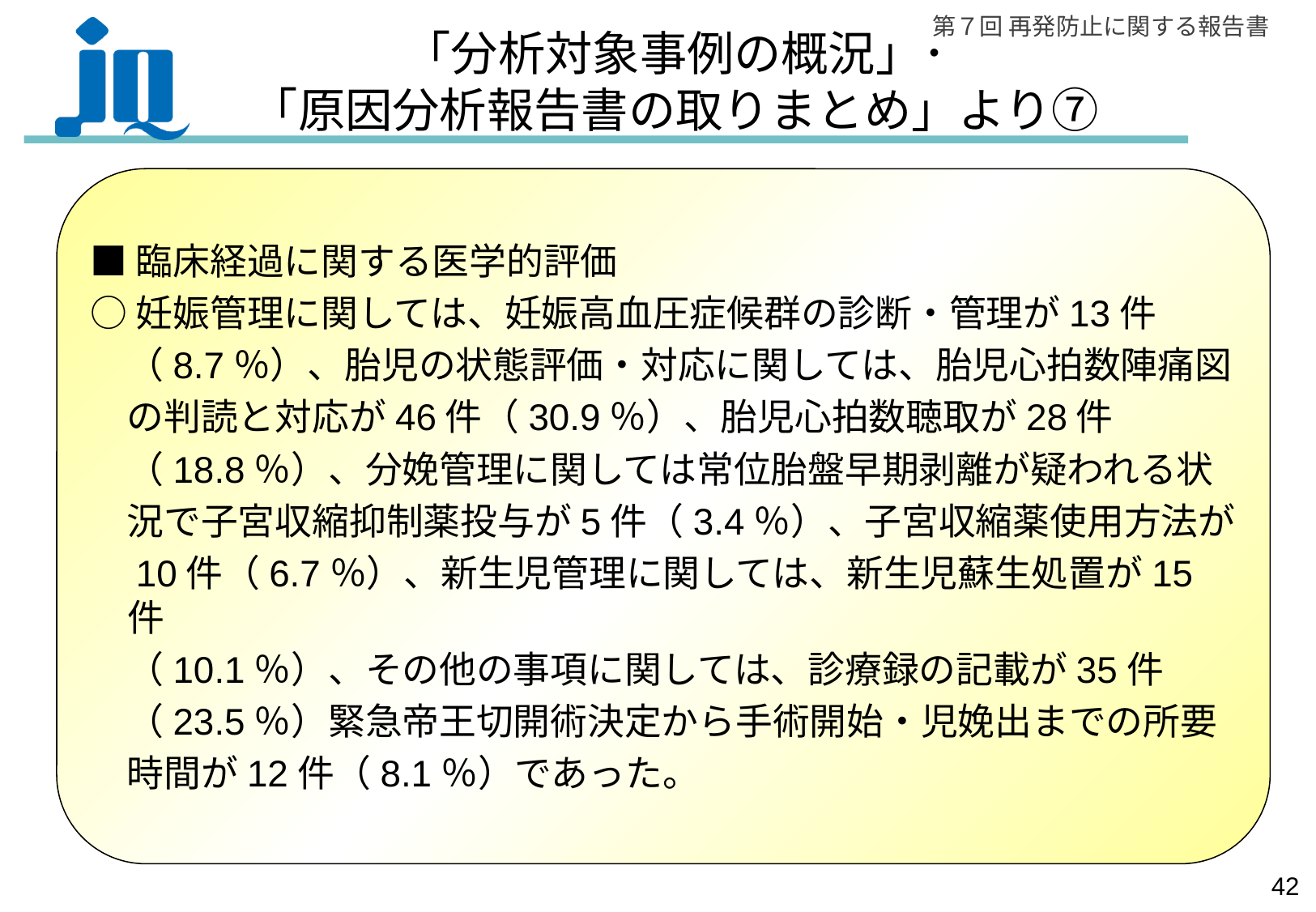

# 「分析対象事例の概況」･ 「原因分析報告書の取りまとめ」より⑦

■臨床経過に関する医学的評価
○妊娠管理に関しては、妊娠高血圧症候群の診断・管理が13件
　（8.7％）、胎児の状態評価・対応に関しては、胎児心拍数陣痛図
　の判読と対応が46件（30.9％）、胎児心拍数聴取が28件
　（18.8％）、分娩管理に関しては常位胎盤早期剥離が疑われる状
　況で子宮収縮抑制薬投与が5件（3.4％）、子宮収縮薬使用方法が
　10件（6.7％）、新生児管理に関しては、新生児蘇生処置が15件
　（10.1％）、その他の事項に関しては、診療録の記載が35件
　（23.5％）緊急帝王切開術決定から手術開始・児娩出までの所要
　時間が12件（8.1％）であった。

42